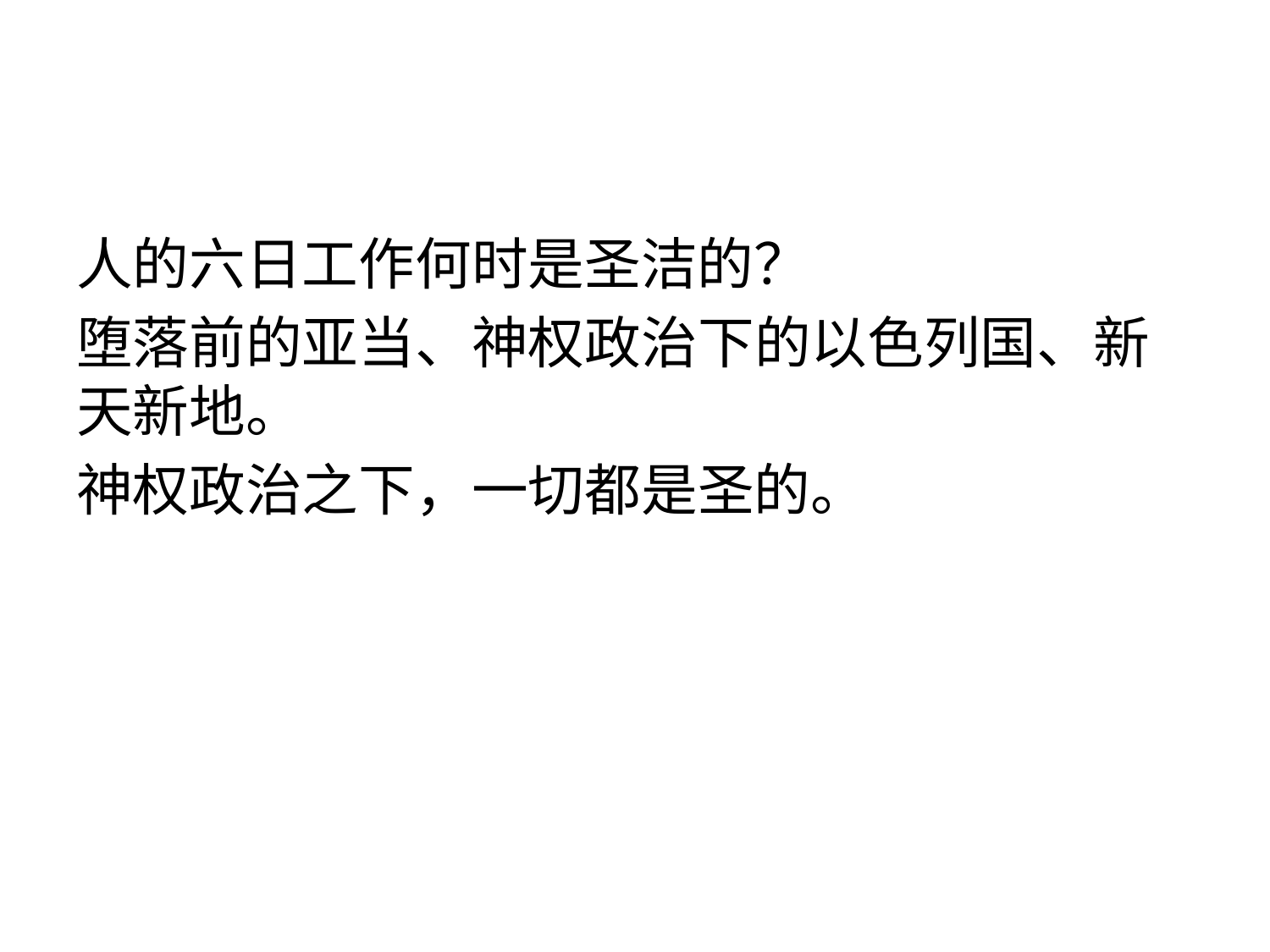

#
人的六日工作何时是圣洁的？
堕落前的亚当、神权政治下的以色列国、新天新地。
神权政治之下，一切都是圣的。